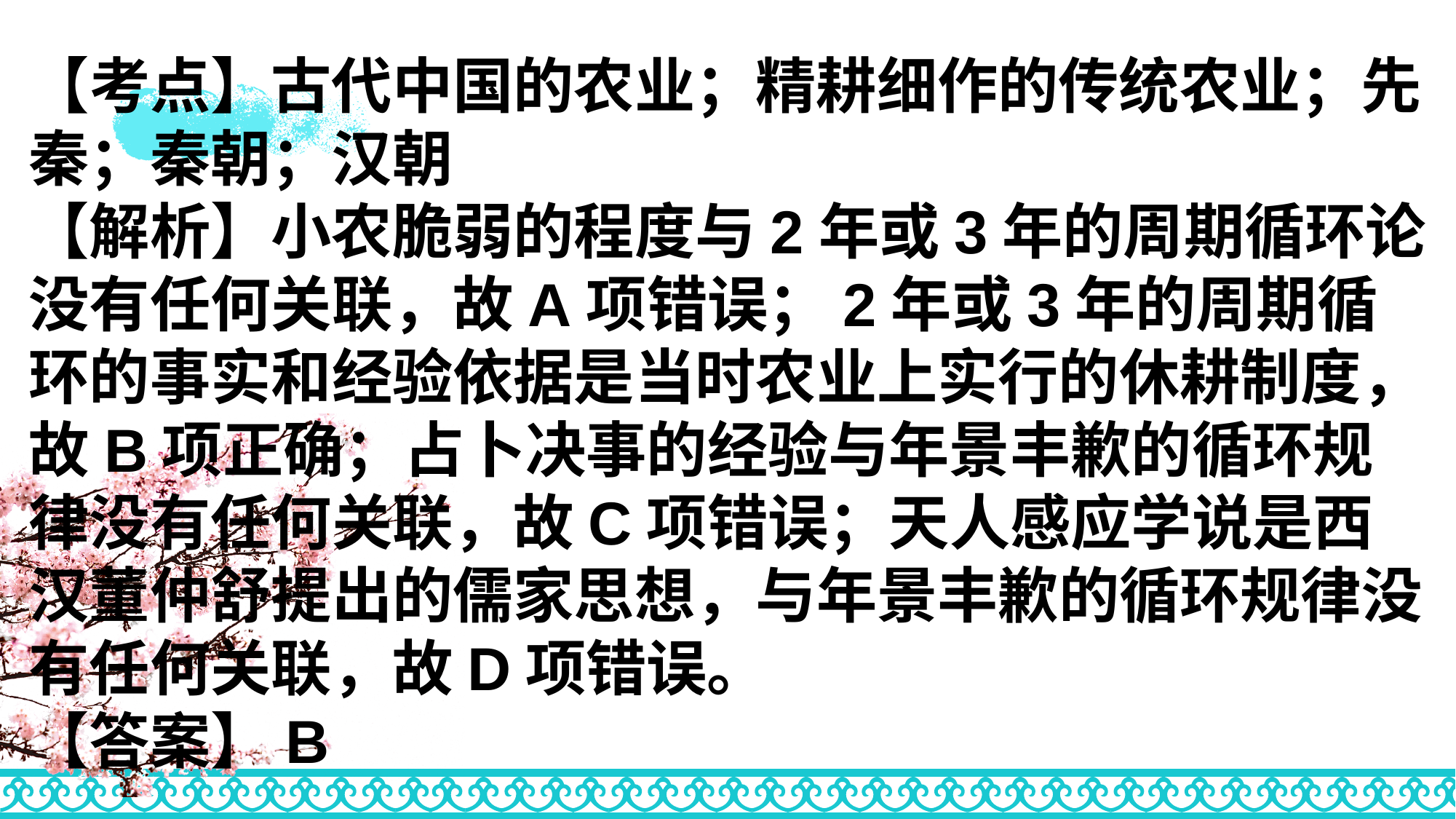

【考点】古代中国的农业；精耕细作的传统农业；先秦；秦朝；汉朝
【解析】小农脆弱的程度与2年或3年的周期循环论没有任何关联，故A项错误；2年或3年的周期循环的事实和经验依据是当时农业上实行的休耕制度，故B项正确；占卜决事的经验与年景丰歉的循环规律没有任何关联，故C项错误；天人感应学说是西汉董仲舒提出的儒家思想，与年景丰歉的循环规律没有任何关联，故D项错误。
【答案】B